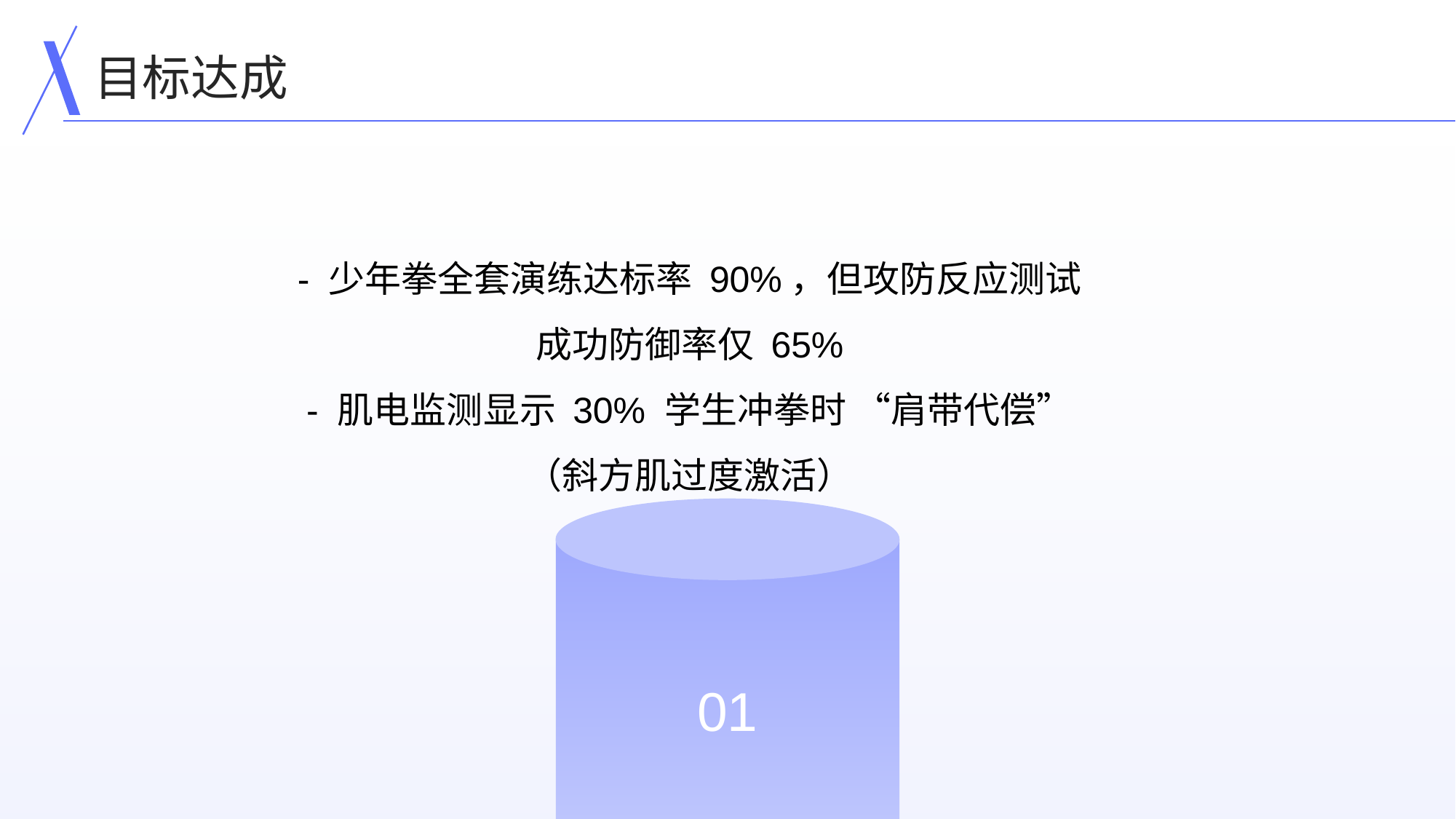

目标达成
- 少年拳全套演练达标率 90%，但攻防反应测试成功防御率仅 65%
- 肌电监测显示 30% 学生冲拳时 “肩带代偿”（斜方肌过度激活）

01